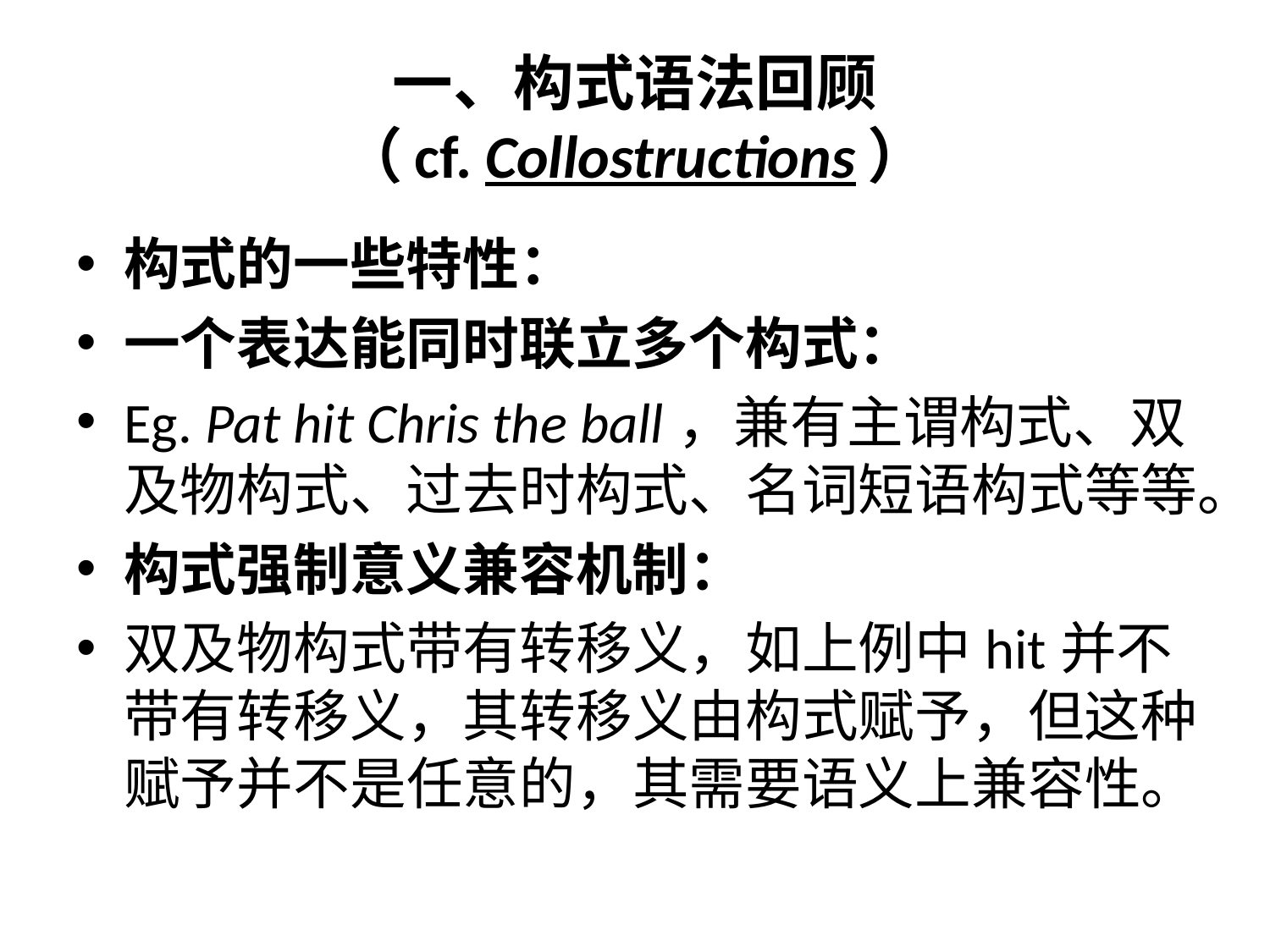

# 一、构式语法回顾 （cf. Collostructions）
构式的一些特性：
一个表达能同时联立多个构式：
Eg. Pat hit Chris the ball，兼有主谓构式、双及物构式、过去时构式、名词短语构式等等。
构式强制意义兼容机制：
双及物构式带有转移义，如上例中hit并不带有转移义，其转移义由构式赋予，但这种赋予并不是任意的，其需要语义上兼容性。